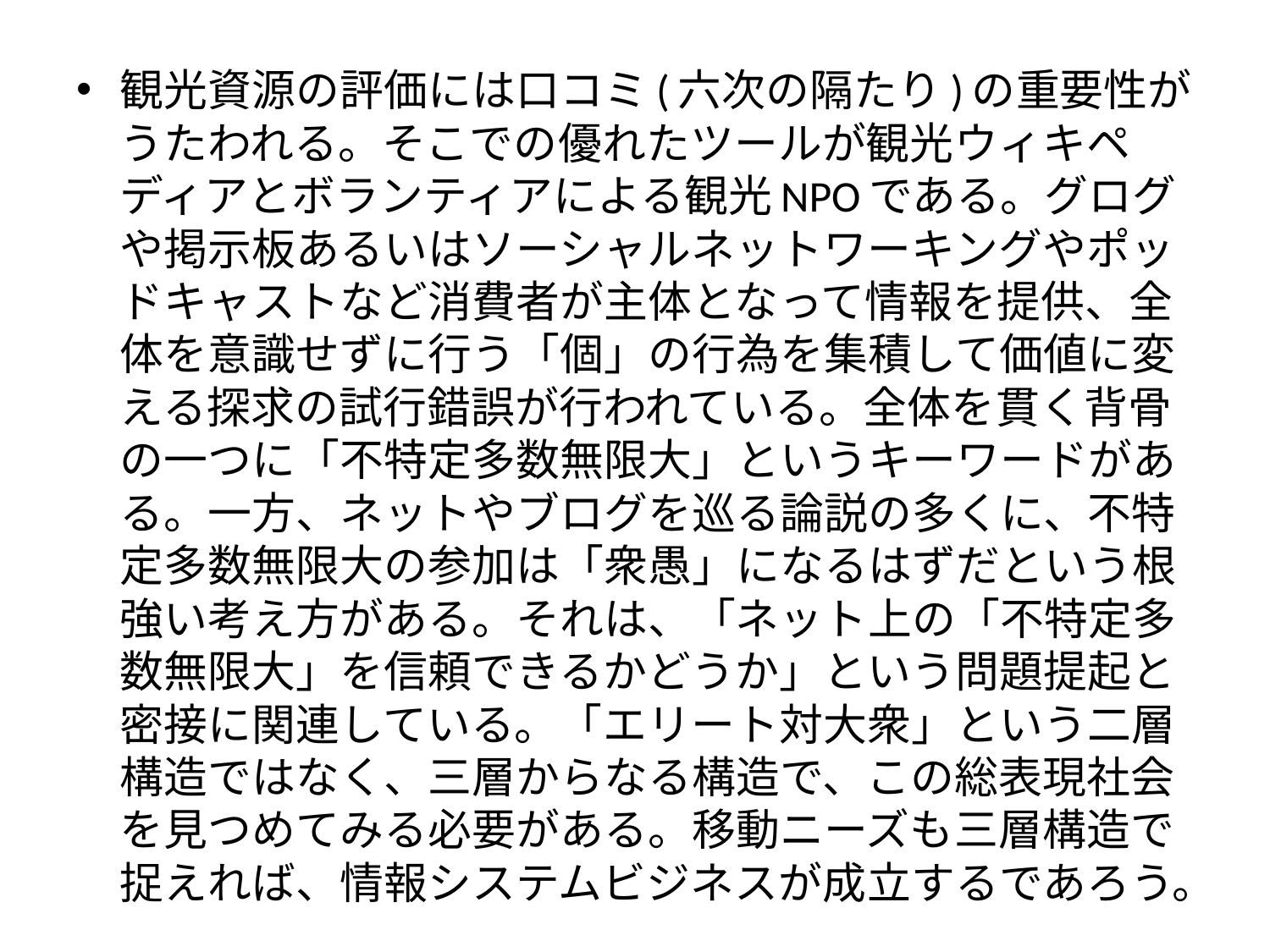

観光資源の評価には口コミ(六次の隔たり)の重要性がうたわれる。そこでの優れたツールが観光ウィキペディアとボランティアによる観光NPOである。グログや掲示板あるいはソーシャルネットワーキングやポッドキャストなど消費者が主体となって情報を提供、全体を意識せずに行う「個」の行為を集積して価値に変える探求の試行錯誤が行われている。全体を貫く背骨の一つに「不特定多数無限大」というキーワードがある。一方、ネットやブログを巡る論説の多くに、不特定多数無限大の参加は「衆愚」になるはずだという根強い考え方がある。それは、「ネット上の「不特定多数無限大」を信頼できるかどうか」という問題提起と密接に関連している。「エリート対大衆」という二層構造ではなく、三層からなる構造で、この総表現社会を見つめてみる必要がある。移動ニーズも三層構造で捉えれば、情報システムビジネスが成立するであろう。